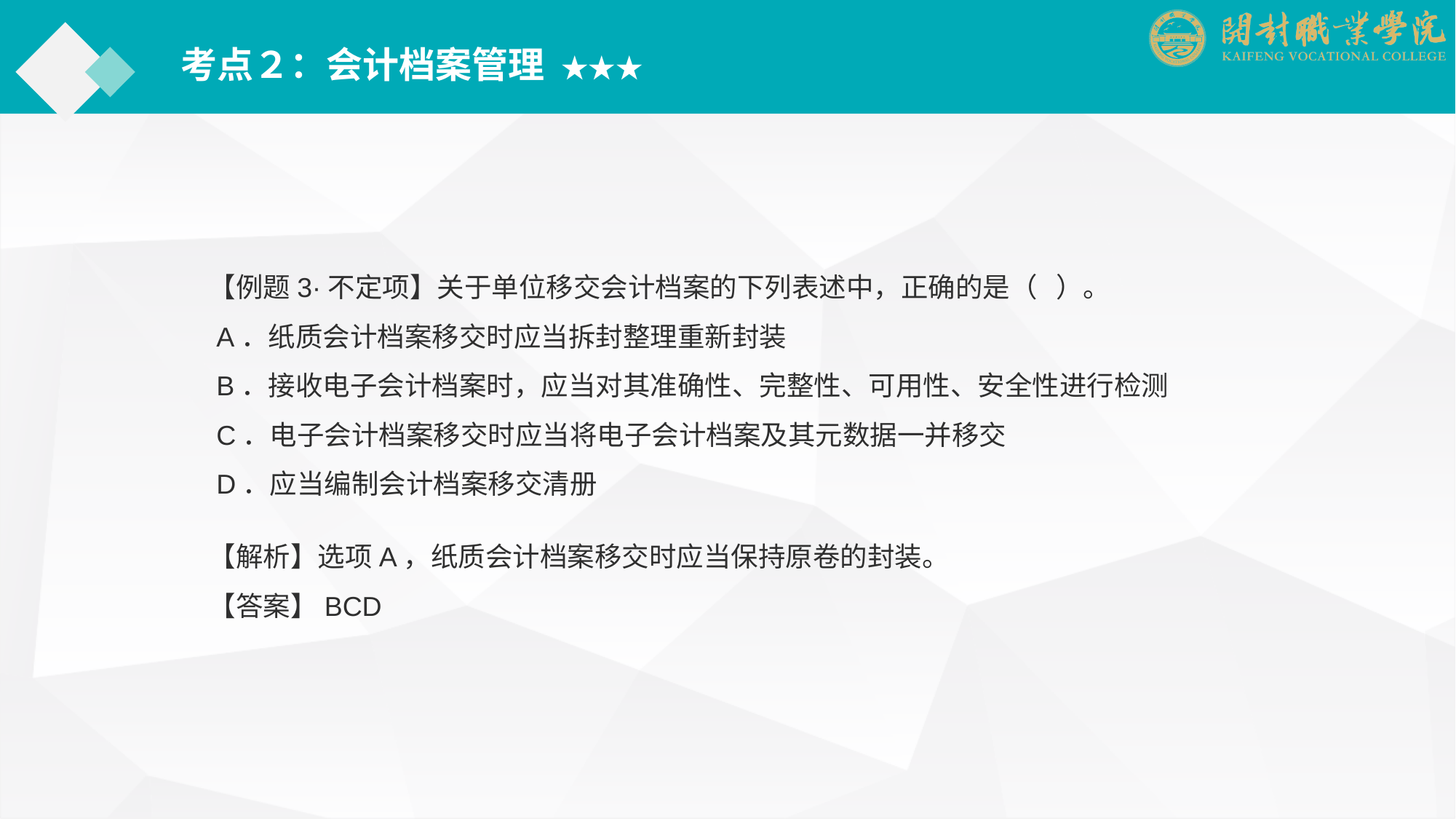

考点２：会计档案管理  ★★★
【例题3·不定项】关于单位移交会计档案的下列表述中，正确的是（   ）。
 A．纸质会计档案移交时应当拆封整理重新封装
 B．接收电子会计档案时，应当对其准确性、完整性、可用性、安全性进行检测
 C．电子会计档案移交时应当将电子会计档案及其元数据一并移交
 D．应当编制会计档案移交清册
【解析】选项A，纸质会计档案移交时应当保持原卷的封装。
【答案】BCD